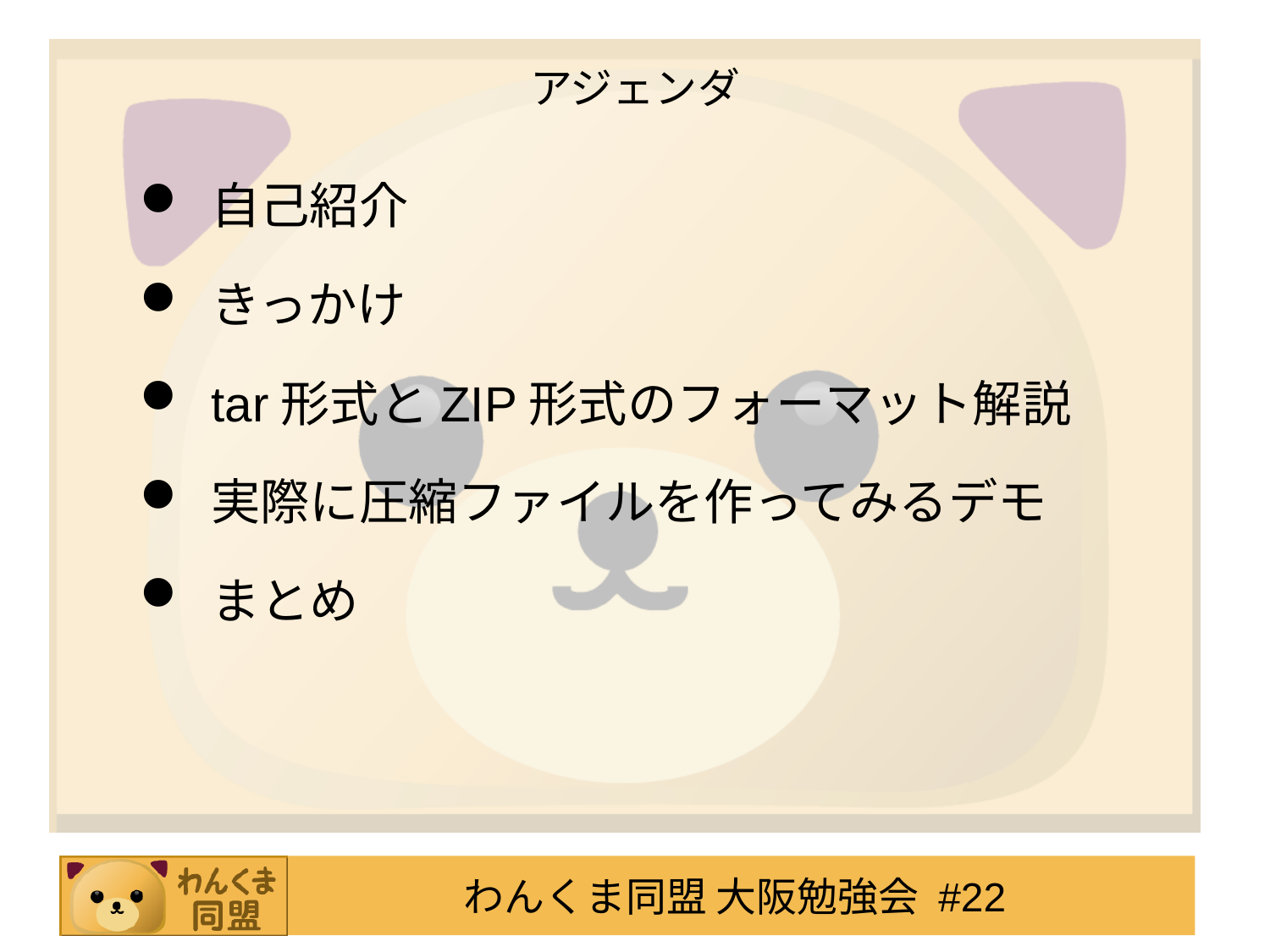

# アジェンダ
自己紹介
きっかけ
tar形式とZIP形式のフォーマット解説
実際に圧縮ファイルを作ってみるデモ
まとめ